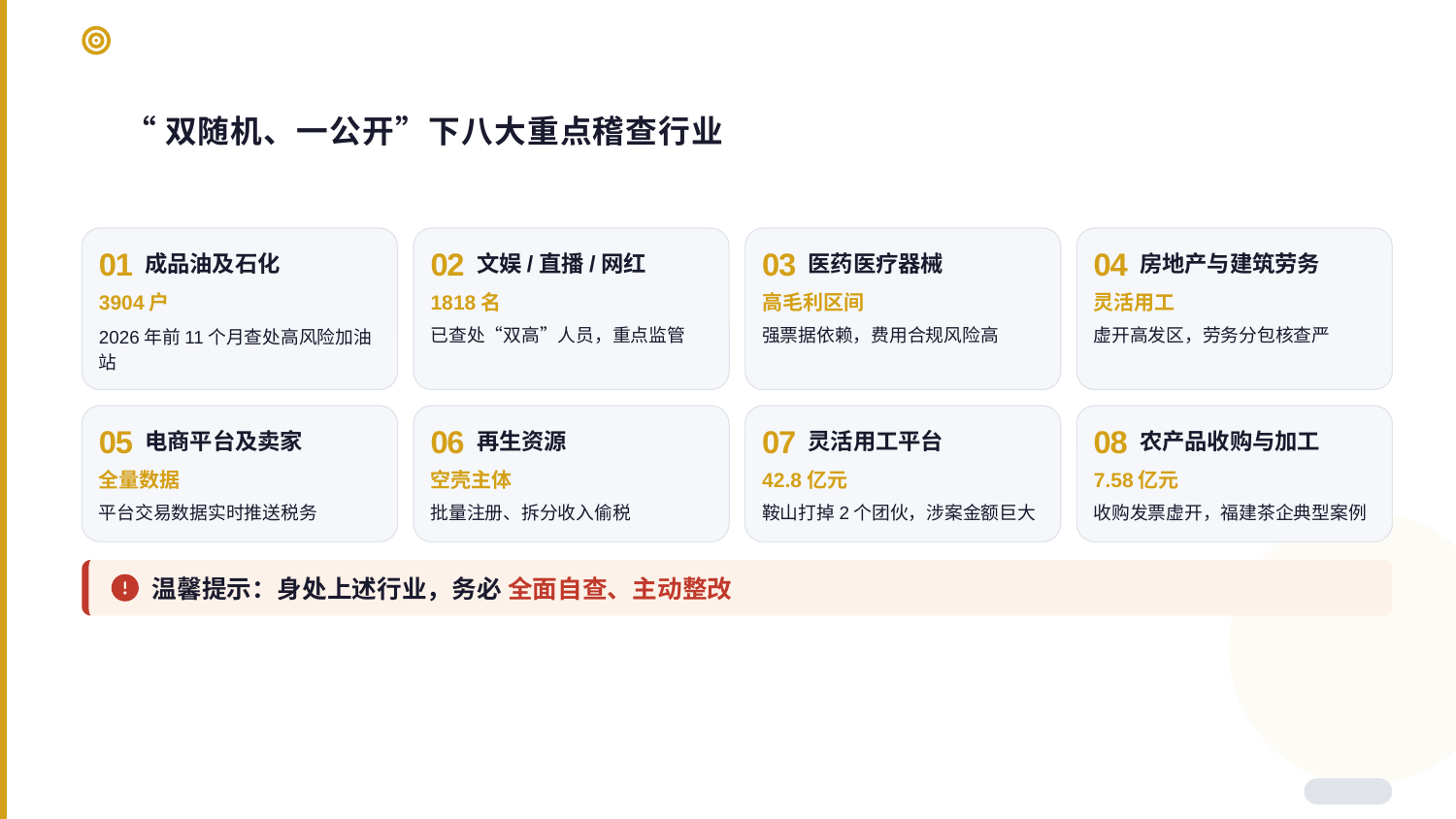

“双随机、一公开”下八大重点稽查行业

01
02
03
04
成品油及石化
文娱/直播/网红
医药医疗器械
房地产与建筑劳务
3904户
1818名
高毛利区间
灵活用工
2026年前11个月查处高风险加油站
已查处“双高”人员，重点监管
强票据依赖，费用合规风险高
虚开高发区，劳务分包核查严

05
06
07
08
电商平台及卖家
再生资源
灵活用工平台
农产品收购与加工
全量数据
空壳主体
42.8亿元
7.58亿元
平台交易数据实时推送税务
批量注册、拆分收入偷税
鞍山打掉2个团伙，涉案金额巨大
收购发票虚开，福建茶企典型案例

温馨提示：身处上述行业，务必 全面自查、主动整改